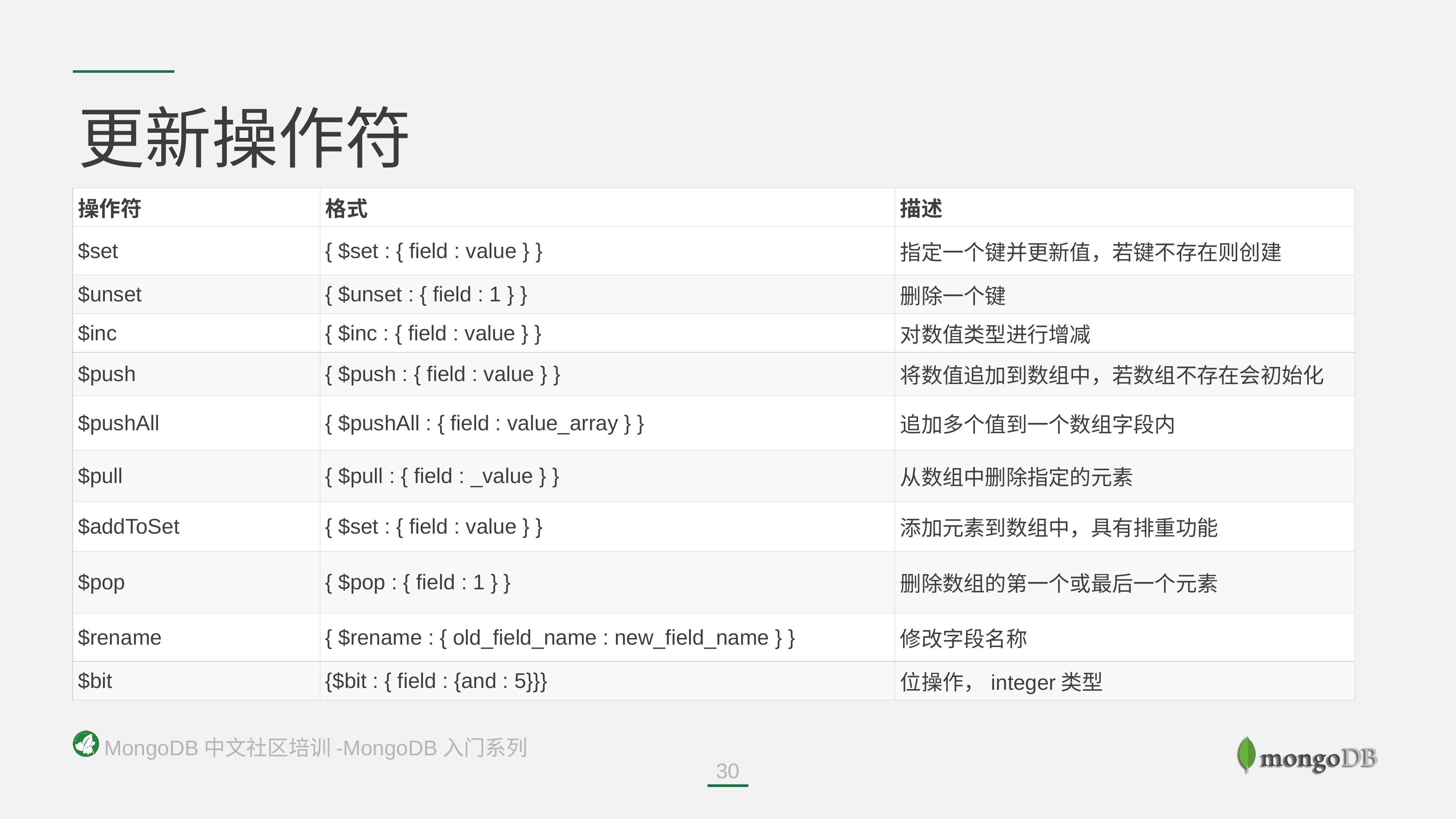

# 更新操作符
| 操作符 | 格式 | 描述 |
| --- | --- | --- |
| $set | { $set : { field : value } } | 指定一个键并更新值，若键不存在则创建 |
| $unset | { $unset : { field : 1 } } | 删除一个键 |
| $inc | { $inc : { field : value } } | 对数值类型进行增减 |
| $push | { $push : { field : value } } | 将数值追加到数组中，若数组不存在会初始化 |
| $pushAll | { $pushAll : { field : value\_array } } | 追加多个值到一个数组字段内 |
| $pull | { $pull : { field : \_value } } | 从数组中删除指定的元素 |
| $addToSet | { $set : { field : value } } | 添加元素到数组中，具有排重功能 |
| $pop | { $pop : { field : 1 } } | 删除数组的第一个或最后一个元素 |
| $rename | { $rename : { old\_field\_name : new\_field\_name } } | 修改字段名称 |
| $bit | {$bit : { field : {and : 5}}} | 位操作，integer类型 |